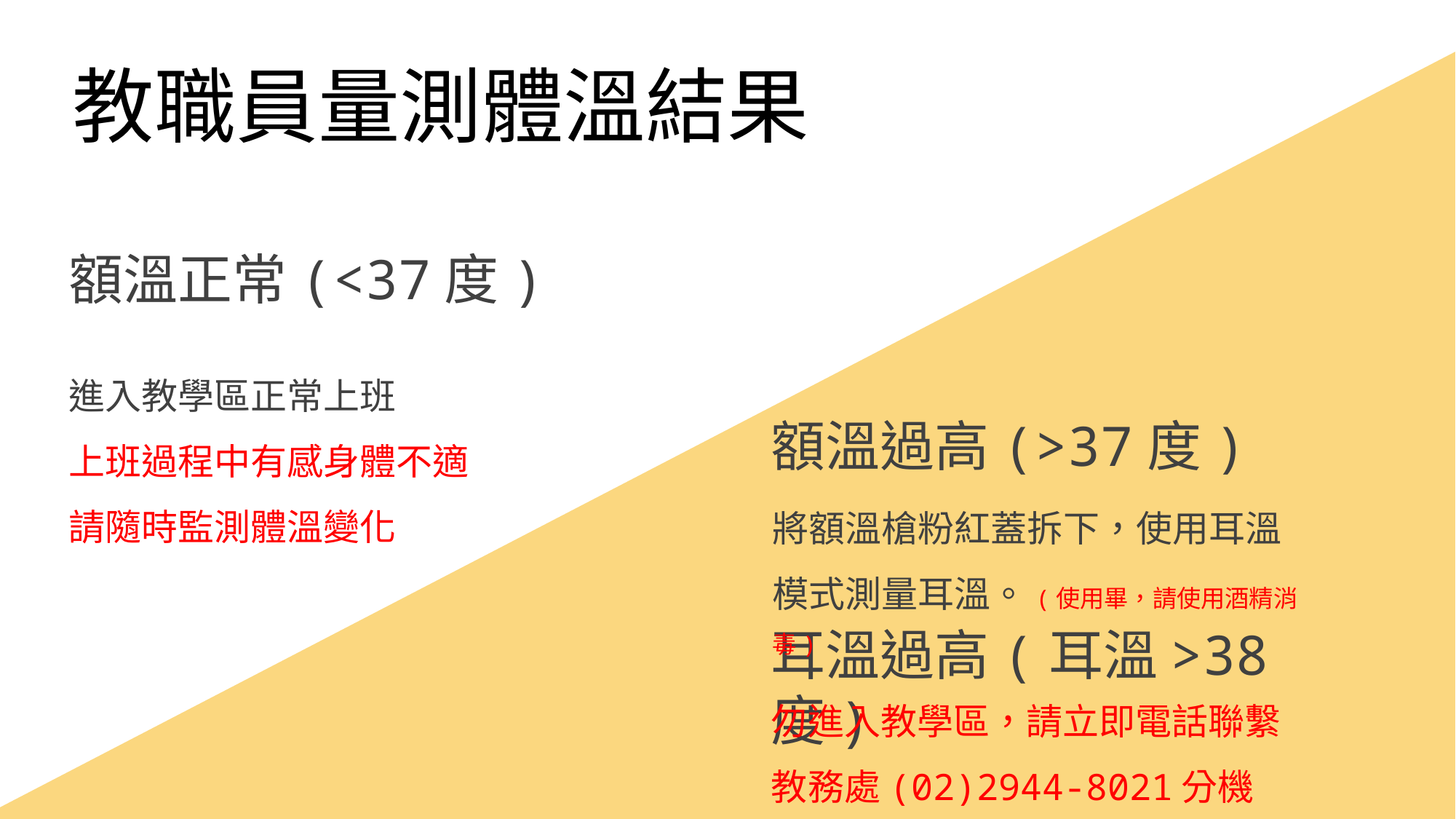

教職員量測體溫結果

額溫正常(<37度)
進入教學區正常上班
上班過程中有感身體不適
請隨時監測體溫變化
額溫過高(>37度)
將額溫槍粉紅蓋拆下，使用耳溫模式測量耳溫。(使用畢，請使用酒精消毒)
耳溫過高(耳溫>38度)
勿進入教學區，請立即電話聯繫教務處(02)2944-8021分機810~3